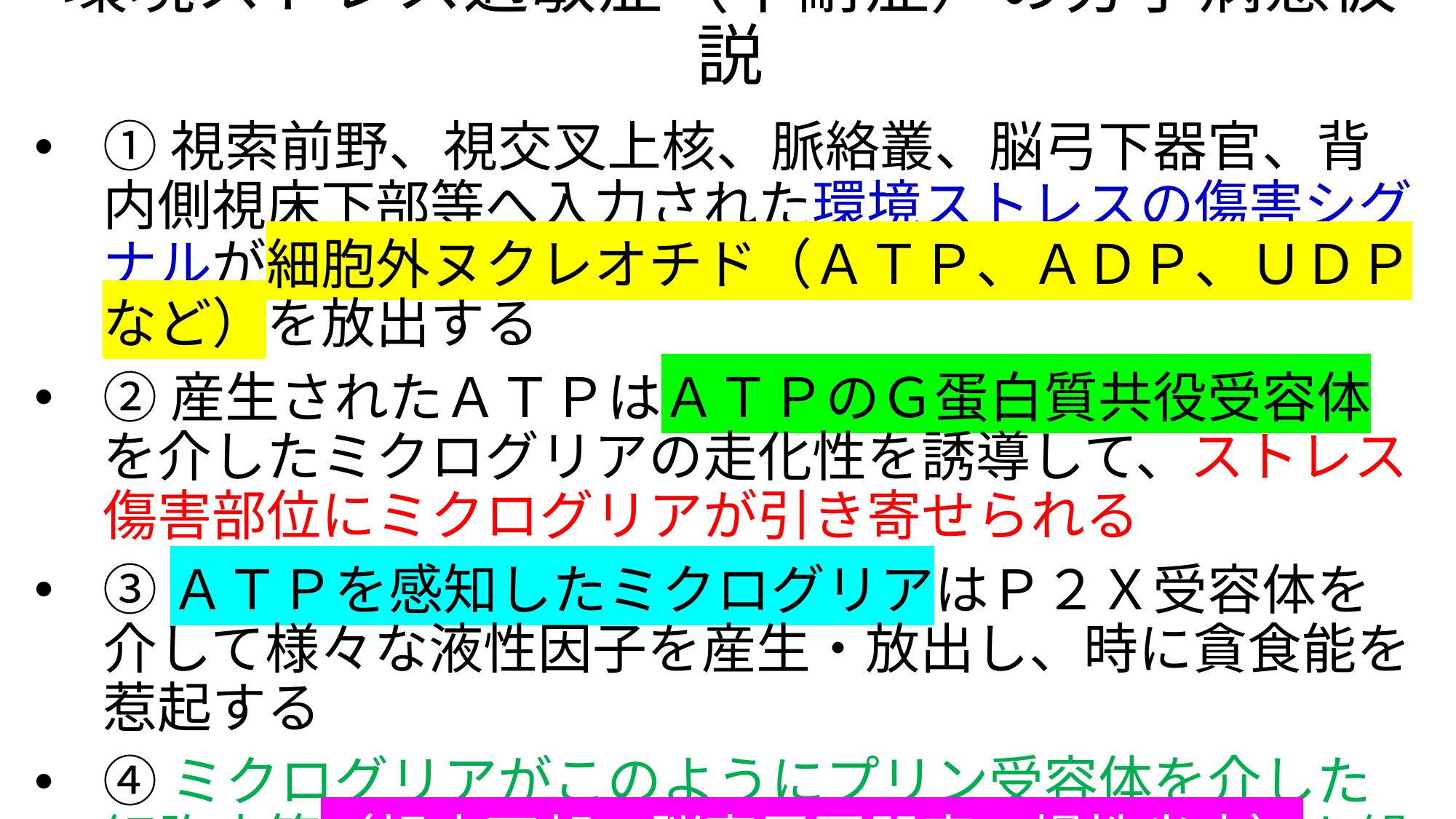

# 環境ストレス過敏症（不耐症）の分子病態仮説
①視索前野、視交叉上核、脈絡叢、脳弓下器官、背内側視床下部等へ入力された環境ストレスの傷害シグナルが細胞外ヌクレオチド（ＡＴＰ、ＡＤＰ、ＵＤＰなど）を放出する
②産生されたＡＴＰはＡＴＰのＧ蛋白質共役受容体を介したミクログリアの走化性を誘導して、ストレス傷害部位にミクログリアが引き寄せられる
③ＡＴＰを感知したミクログリアはＰ２Ｘ受容体を介して様々な液性因子を産生・放出し、時に貪食能を惹起する
④ミクログリアがこのようにプリン受容体を介した細胞応答（視床下部・脳室周囲器官の慢性炎症）を繰り返す結果、視床下部による恒常性制御が攪乱されると考える